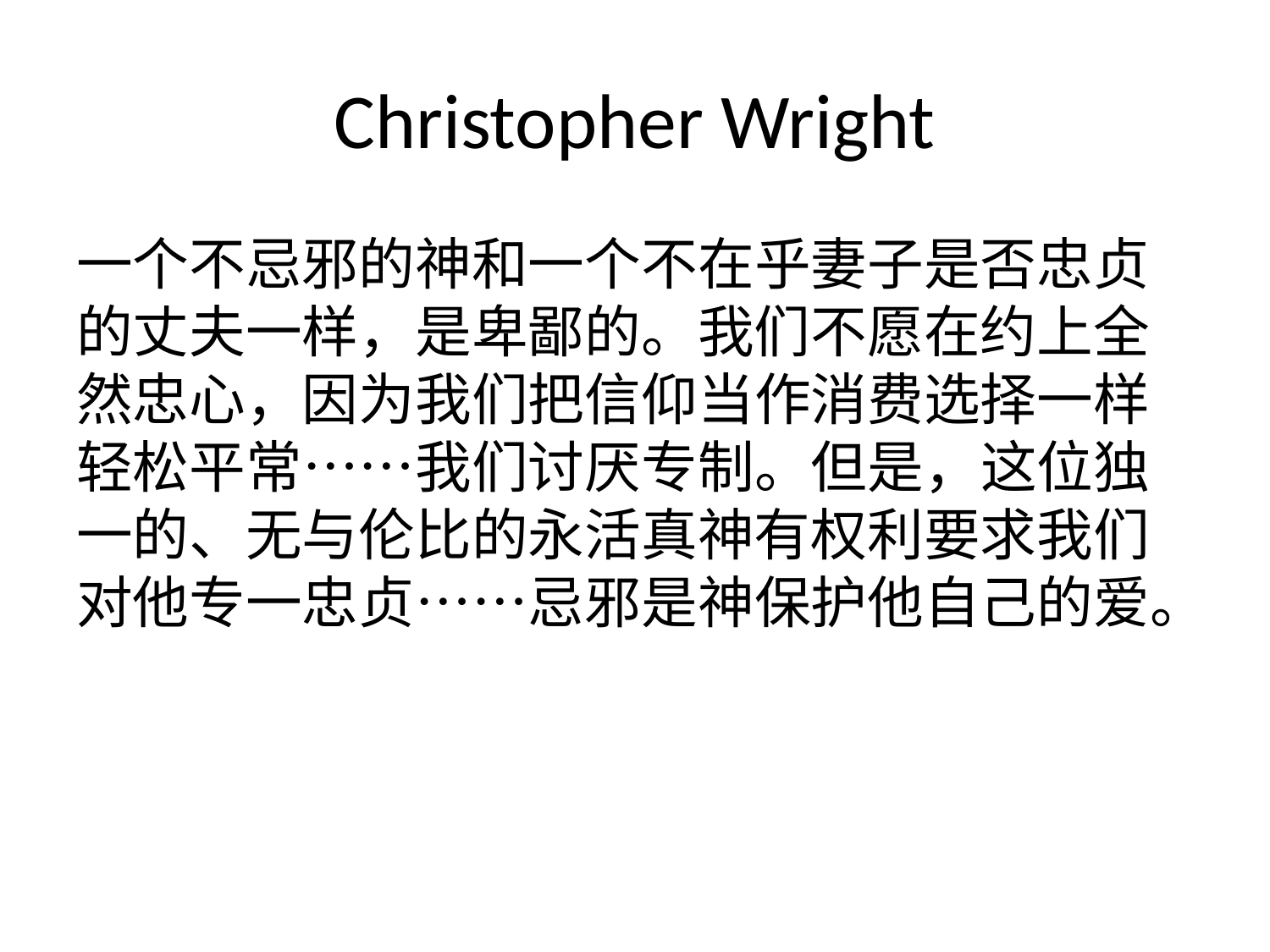

# Christopher Wright
一个不忌邪的神和一个不在乎妻子是否忠贞的丈夫一样，是卑鄙的。我们不愿在约上全然忠心，因为我们把信仰当作消费选择一样轻松平常……我们讨厌专制。但是，这位独一的、无与伦比的永活真神有权利要求我们对他专一忠贞……忌邪是神保护他自己的爱。